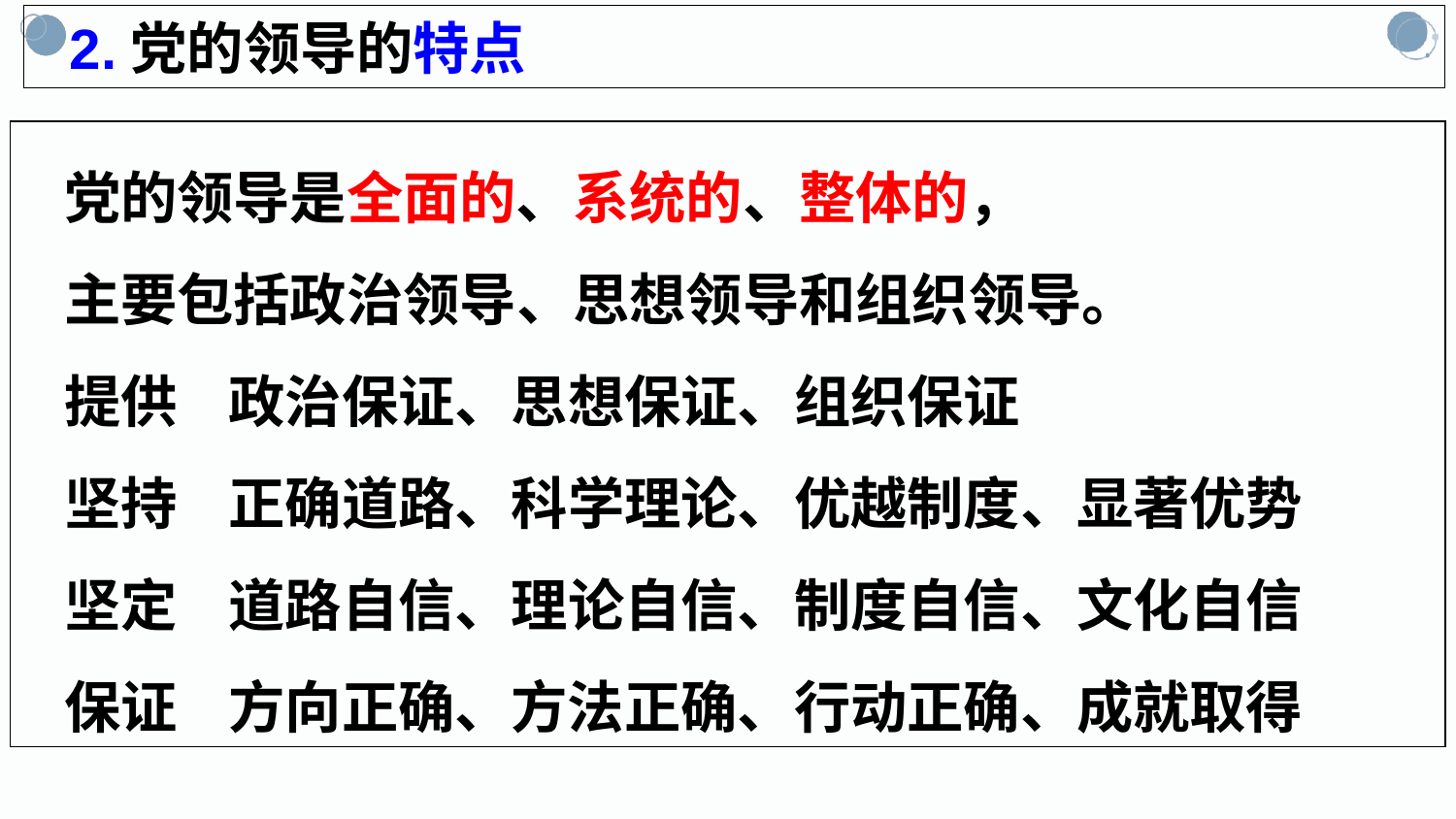

2.党的领导的特点
  党的领导是全面的、系统的、整体的，
  主要包括政治领导、思想领导和组织领导。
  提供    政治保证、思想保证、组织保证
  坚持    正确道路、科学理论、优越制度、显著优势
  坚定    道路自信、理论自信、制度自信、文化自信
  保证    方向正确、方法正确、行动正确、成就取得